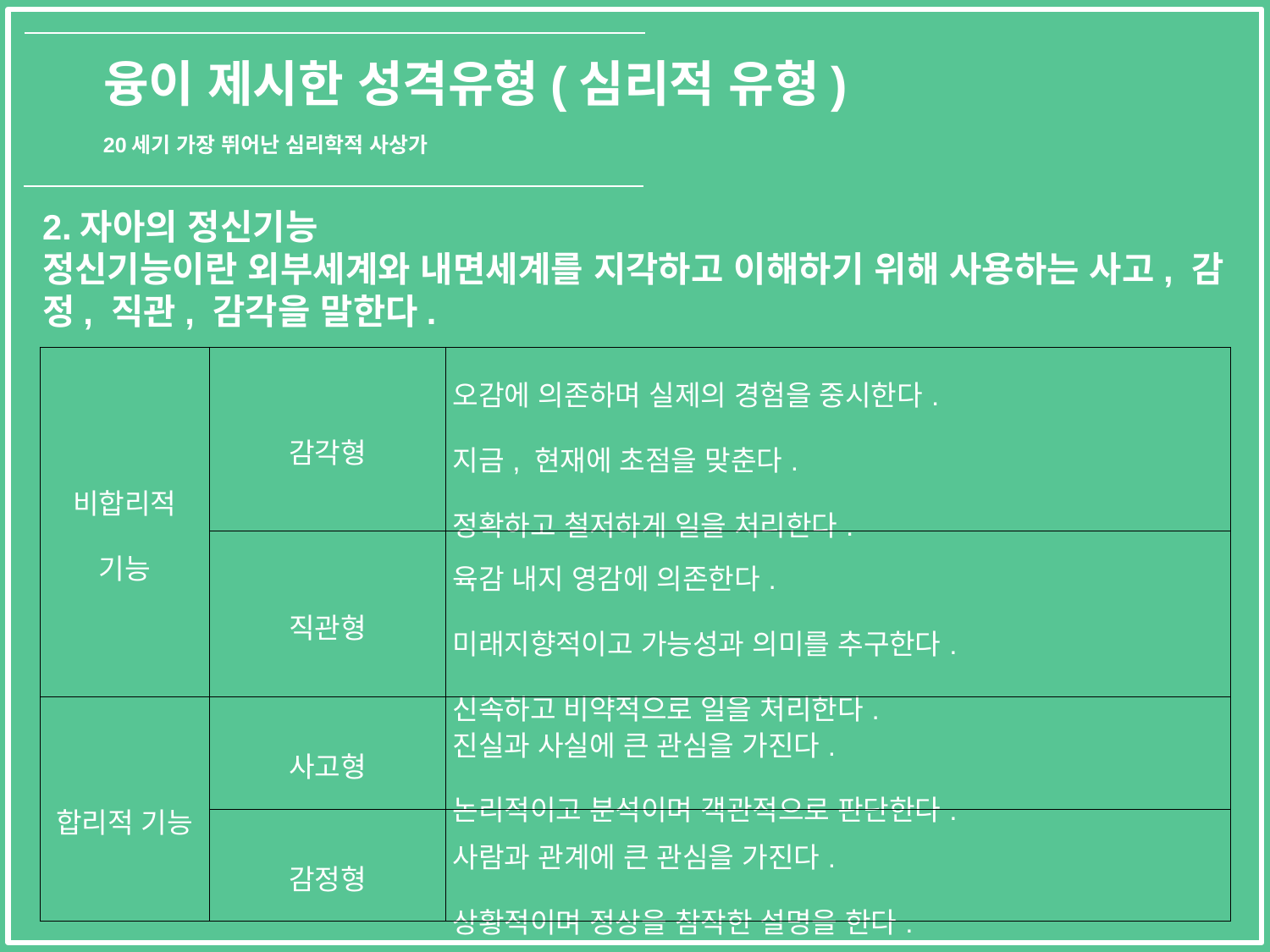

융이 제시한 성격유형(심리적 유형)
20세기 가장 뛰어난 심리학적 사상가
2.자아의 정신기능
정신기능이란 외부세계와 내면세계를 지각하고 이해하기 위해 사용하는 사고, 감정, 직관, 감각을 말한다.
| 비합리적 기능 | 감각형 | 오감에 의존하며 실제의 경험을 중시한다. 지금, 현재에 초점을 맞춘다. 정확하고 철저하게 일을 처리한다. |
| --- | --- | --- |
|  | 직관형 | 육감 내지 영감에 의존한다. 미래지향적이고 가능성과 의미를 추구한다. 신속하고 비약적으로 일을 처리한다. |
| 합리적 기능 | 사고형 | 진실과 사실에 큰 관심을 가진다. 논리적이고 분석이며 객관적으로 판단한다. |
|  | 감정형 | 사람과 관계에 큰 관심을 가진다. 상황적이며 정상을 참작한 설명을 한다. |